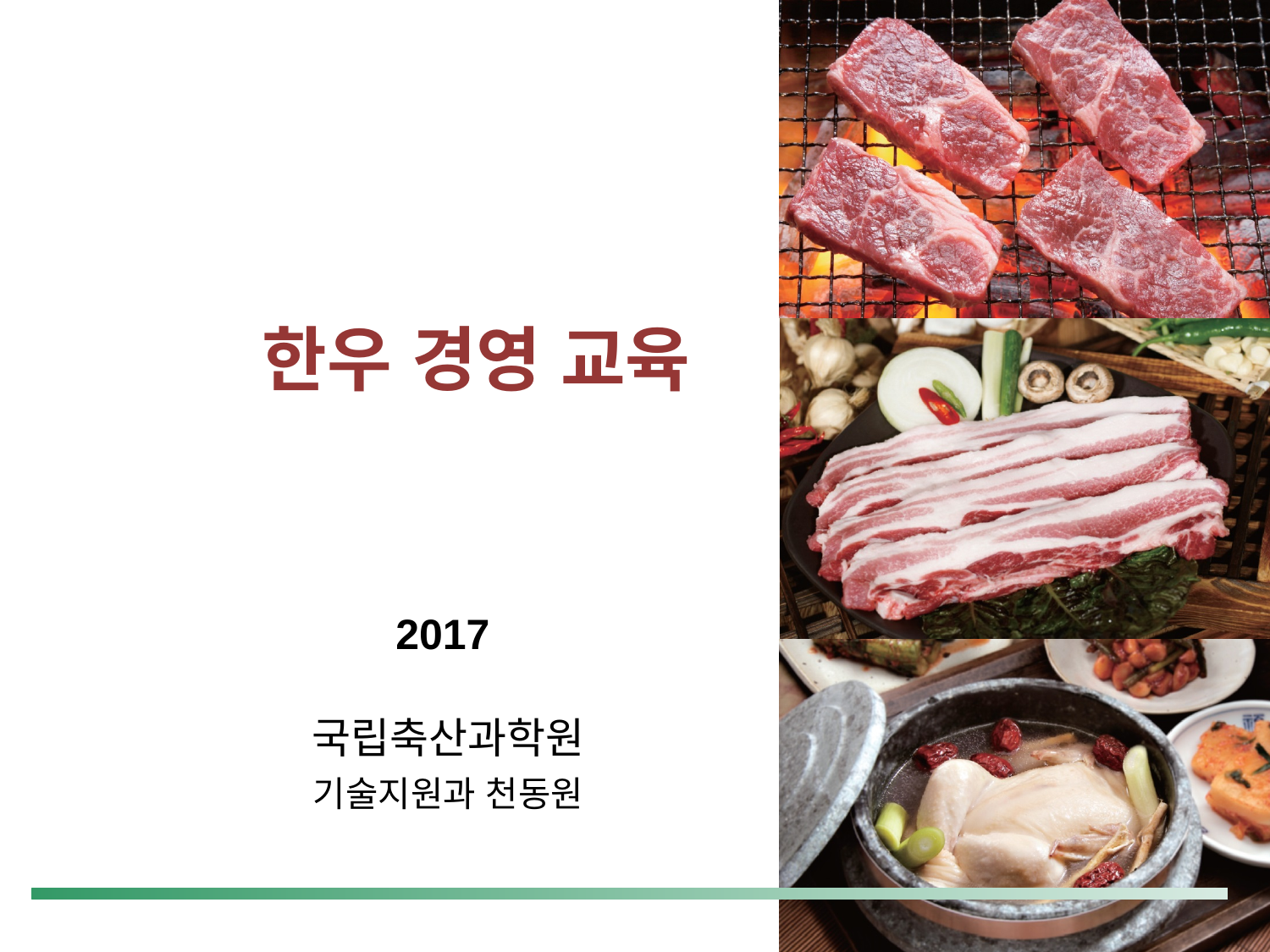

한우 경영 교육
2017
국립축산과학원
기술지원과 천동원